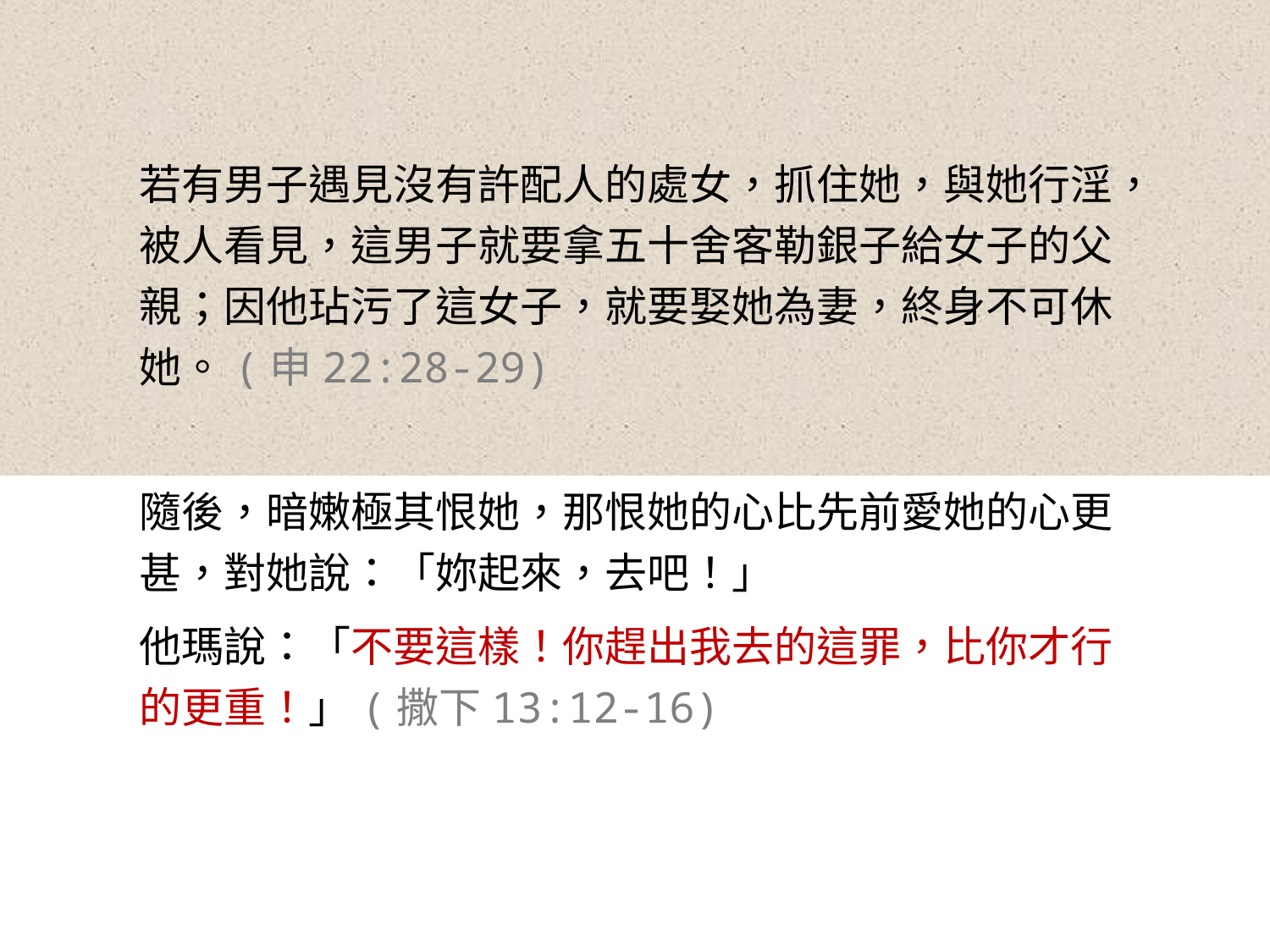

他瑪說：「我哥哥，不要玷辱我。以色列人中不當這樣行，你不要做這醜事；你玷辱了我，我何以掩蓋我的羞恥呢？你在以色列中也成了愚妄人。你可以求王，他必不禁止我歸你。」
但暗嫩不肯聽她的話，因比她力大，就玷辱她，與她同寢。
隨後，暗嫩極其恨她，那恨她的心比先前愛她的心更甚，對她說：「妳起來，去吧！」
他瑪說：「不要這樣！你趕出我去的這罪，比你才行的更重！」(撒下13:12-16)
若有男子遇見沒有許配人的處女，抓住她，與她行淫，被人看見，這男子就要拿五十舍客勒銀子給女子的父親；因他玷污了這女子，就要娶她為妻，終身不可休她。(申22:28-29)